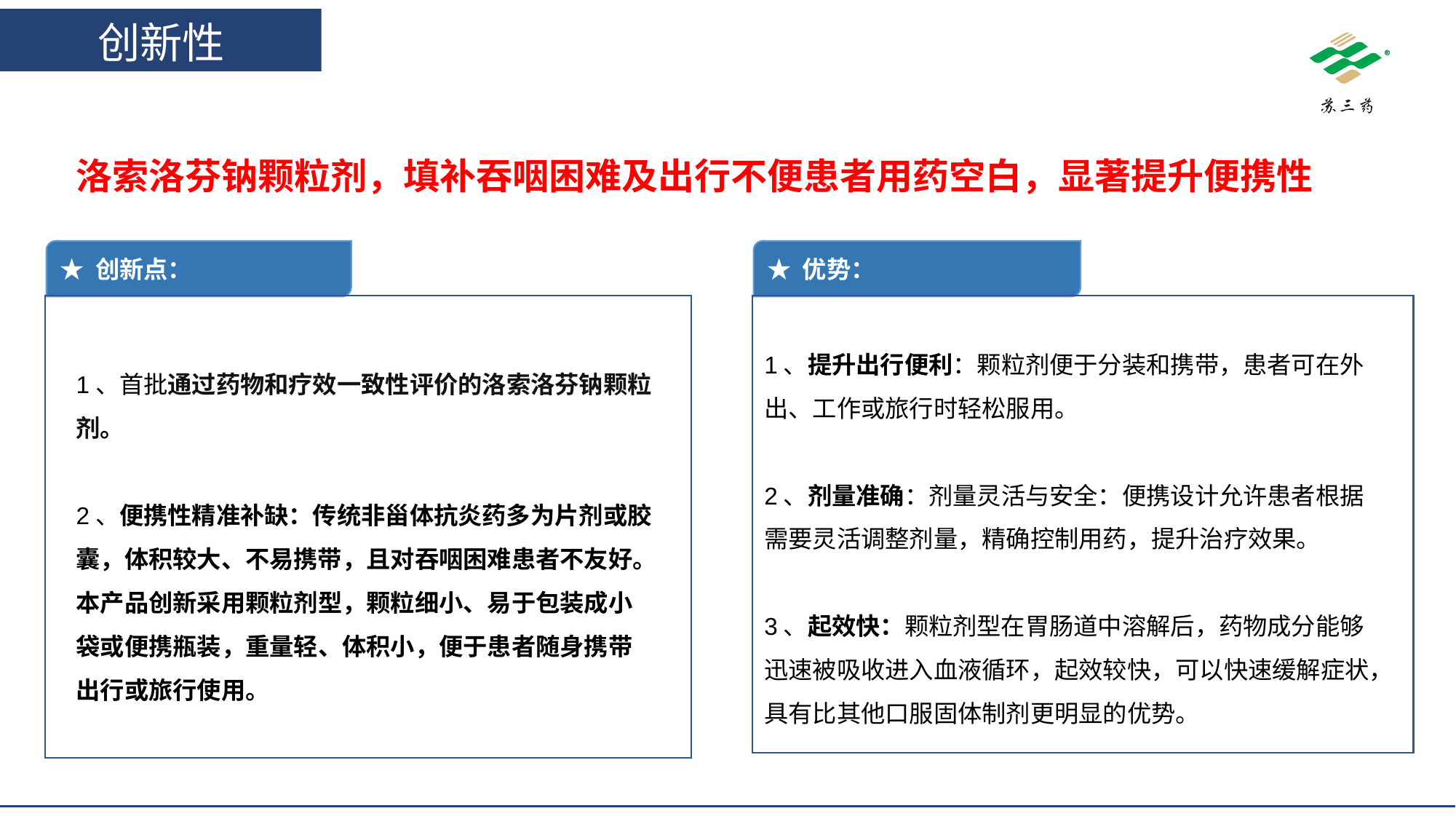

创新性
洛索洛芬钠颗粒剂，填补吞咽困难及出行不便患者用药空白，显著提升便携性
★ 创新点：
★ 优势：

1、提升出行便利：颗粒剂便于分装和携带，患者可在外出、工作或旅行时轻松服用。

2、剂量准确：剂量灵活与安全：便携设计允许患者根据需要灵活调整剂量，精确控制用药，提升治疗效果。

3、起效快：颗粒剂型在胃肠道中溶解后，药物成分能够迅速被吸收进入血液循环，起效较快，可以快速缓解症状，具有比其他口服固体制剂更明显的优势。
1、首批通过药物和疗效一致性评价的洛索洛芬钠颗粒剂。

2、便携性精准补缺：传统非甾体抗炎药多为片剂或胶囊，体积较大、不易携带，且对吞咽困难患者不友好。本产品创新采用颗粒剂型，颗粒细小、易于包装成小袋或便携瓶装，重量轻、体积小，便于患者随身携带出行或旅行使用。